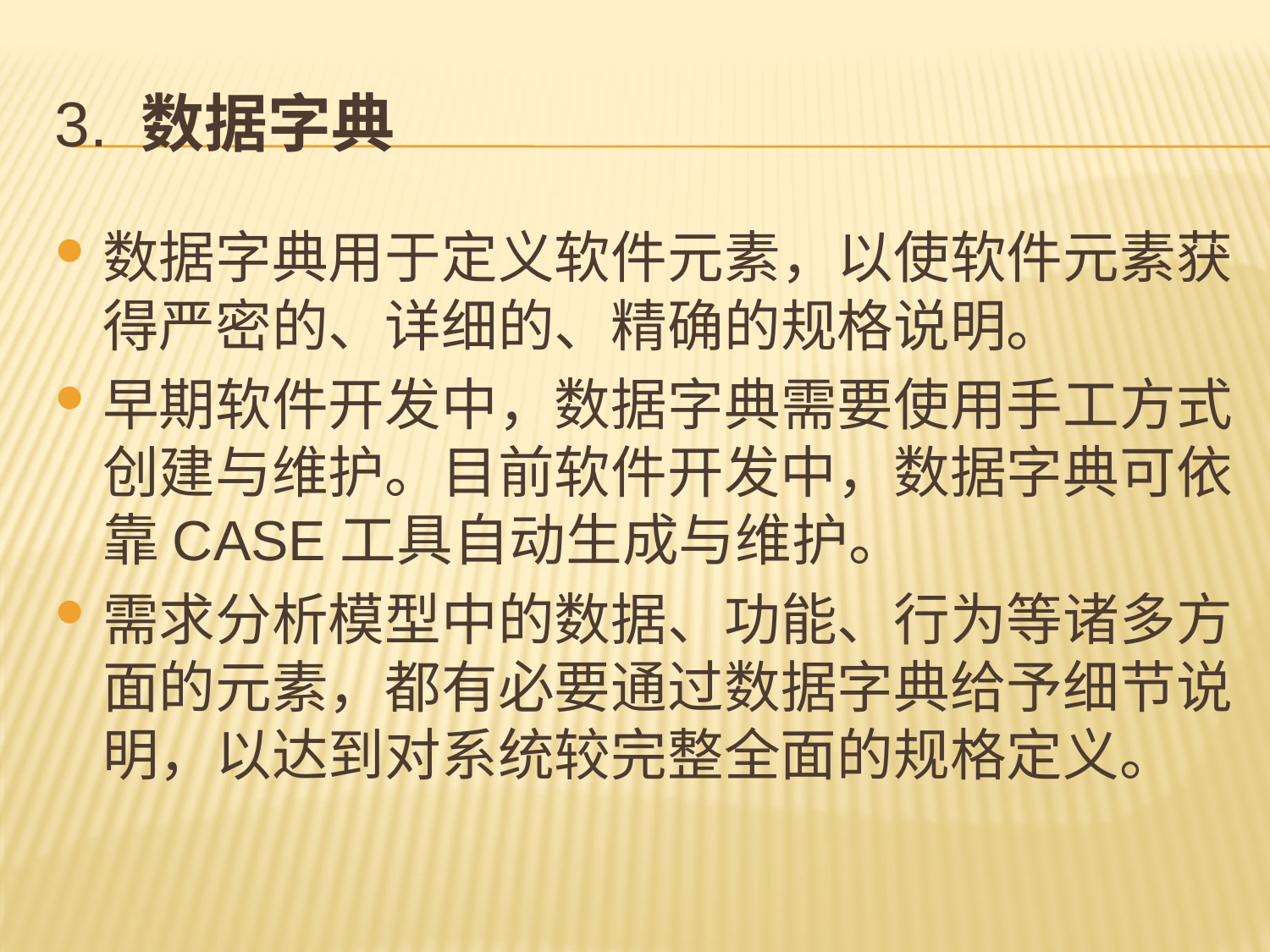

# 3. 数据字典
数据字典用于定义软件元素，以使软件元素获得严密的、详细的、精确的规格说明。
早期软件开发中，数据字典需要使用手工方式创建与维护。目前软件开发中，数据字典可依靠CASE工具自动生成与维护。
需求分析模型中的数据、功能、行为等诸多方面的元素，都有必要通过数据字典给予细节说明，以达到对系统较完整全面的规格定义。